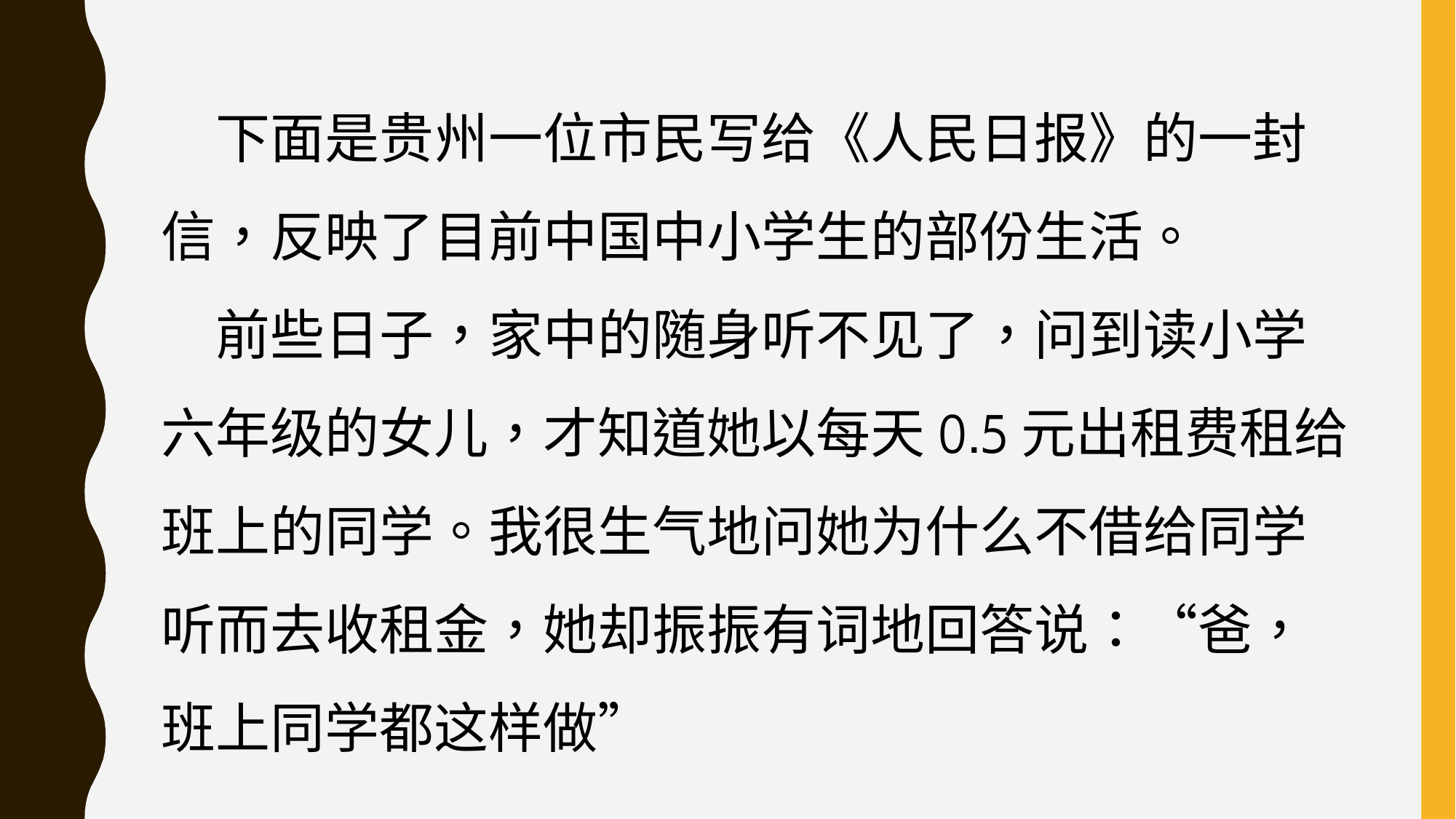

下面是贵州一位市民写给《人民日报》的一封信，反映了目前中国中小学生的部份生活。
前些日子，家中的随身听不见了，问到读小学六年级的女儿，才知道她以每天0.5元出租费租给班上的同学。我很生气地问她为什么不借给同学听而去收租金，她却振振有词地回答说：“爸，班上同学都这样做”